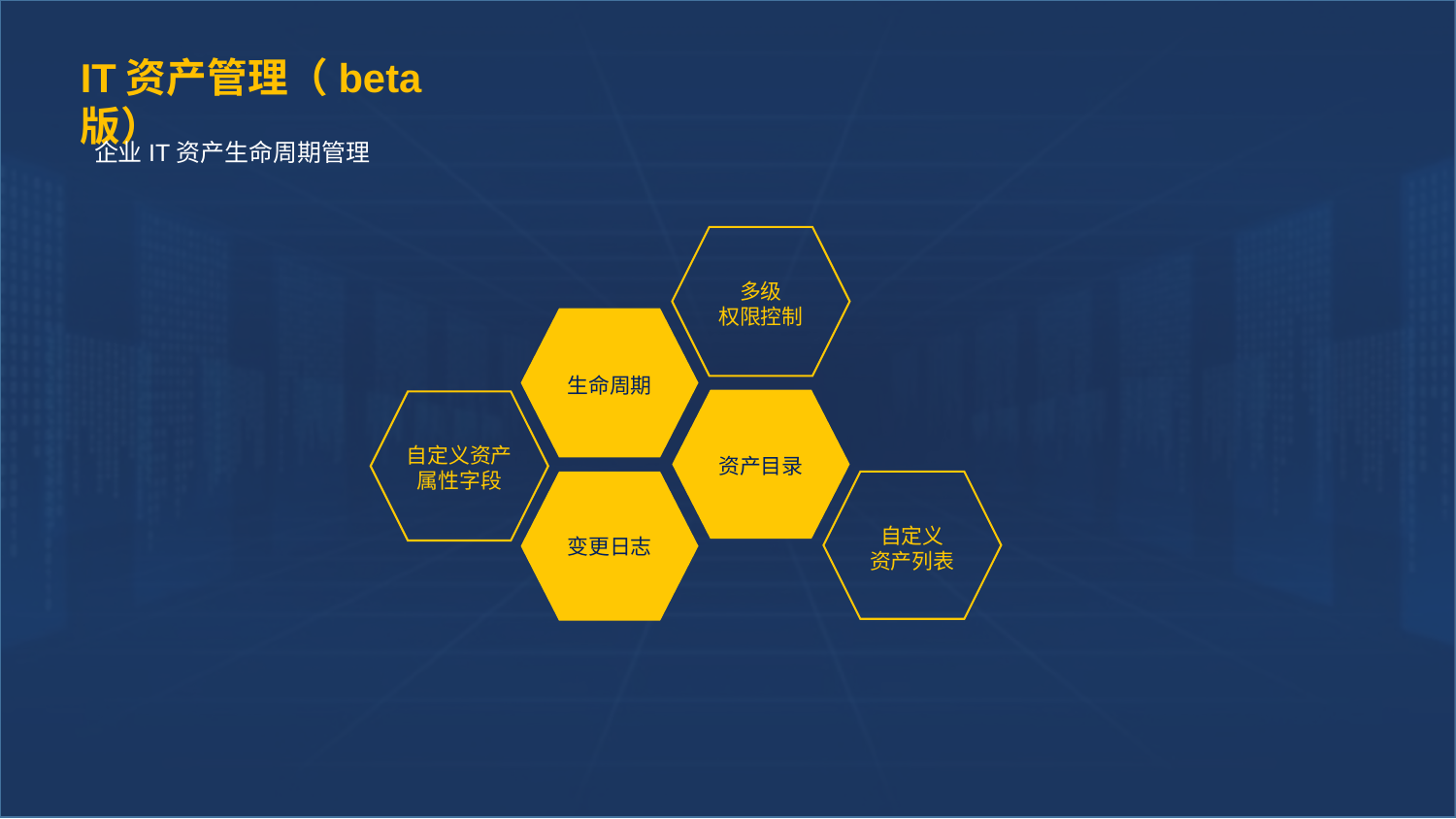

IT资产管理（beta版）
企业IT资产生命周期管理

多级
权限控制

生命周期

自定义资产
属性字段
资产目录

自定义
资产列表
变更日志